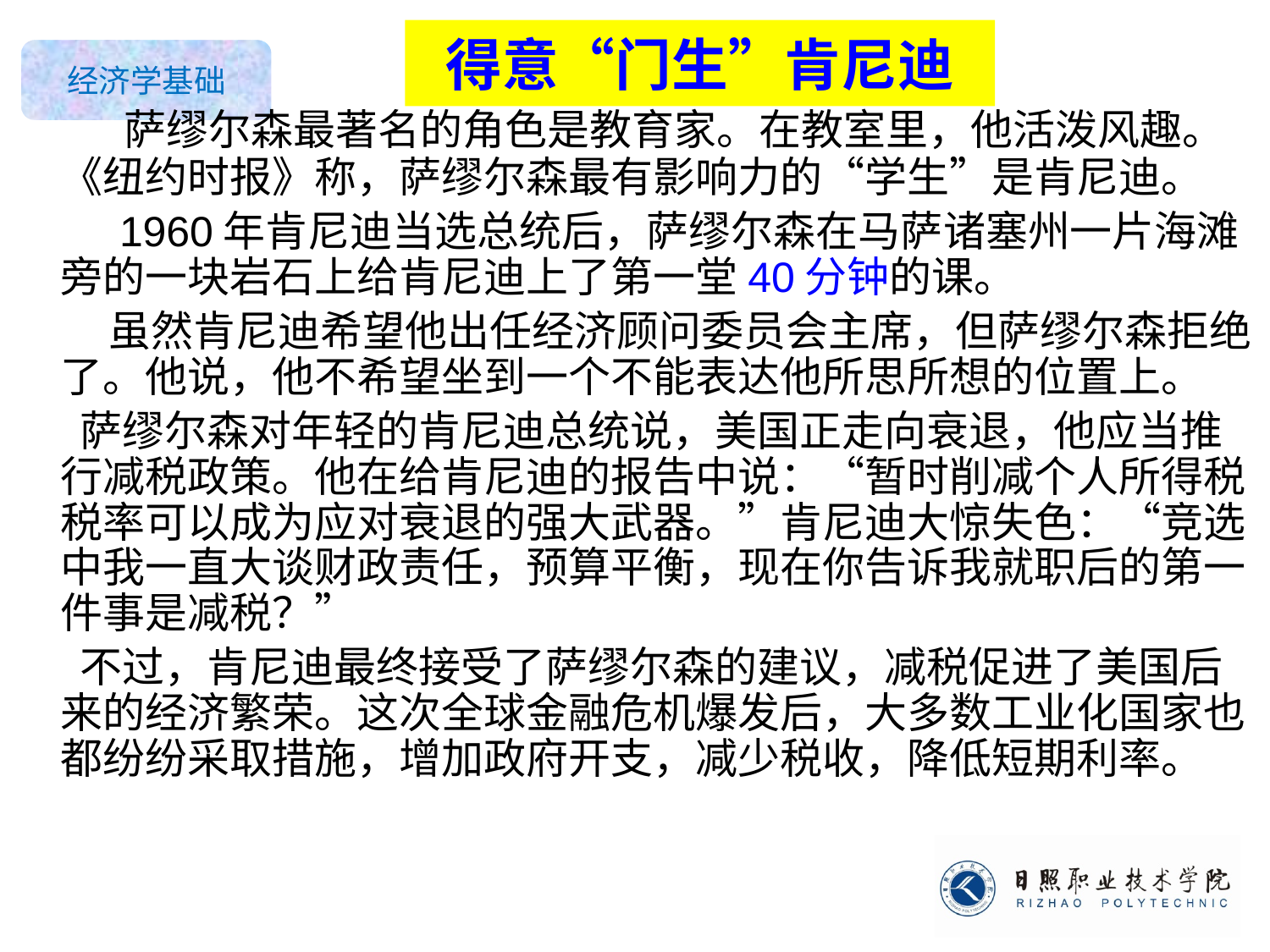

# 得意“门生”肯尼迪
         萨缪尔森最著名的角色是教育家。在教室里，他活泼风趣。《纽约时报》称，萨缪尔森最有影响力的“学生”是肯尼迪。
         1960年肯尼迪当选总统后，萨缪尔森在马萨诸塞州一片海滩旁的一块岩石上给肯尼迪上了第一堂40分钟的课。
         虽然肯尼迪希望他出任经济顾问委员会主席，但萨缪尔森拒绝了。他说，他不希望坐到一个不能表达他所思所想的位置上。
      萨缪尔森对年轻的肯尼迪总统说，美国正走向衰退，他应当推行减税政策。他在给肯尼迪的报告中说：“暂时削减个人所得税税率可以成为应对衰退的强大武器。”肯尼迪大惊失色：“竞选中我一直大谈财政责任，预算平衡，现在你告诉我就职后的第一件事是减税？”
      不过，肯尼迪最终接受了萨缪尔森的建议，减税促进了美国后来的经济繁荣。这次全球金融危机爆发后，大多数工业化国家也都纷纷采取措施，增加政府开支，减少税收，降低短期利率。